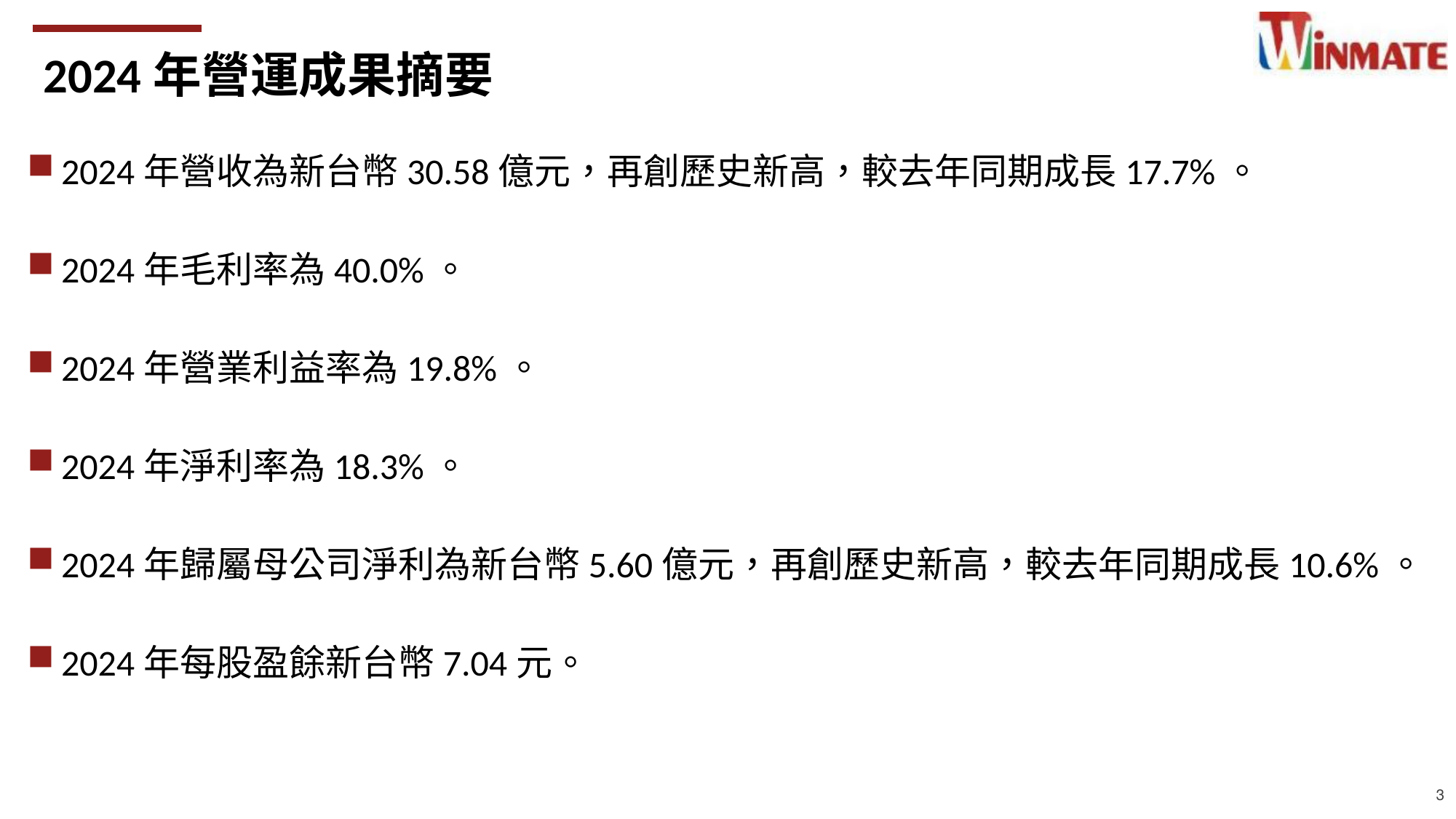

2024年營運成果摘要
2024年營收為新台幣30.58億元，再創歷史新高，較去年同期成長17.7%。
2024年毛利率為40.0%。
2024年營業利益率為19.8%。
2024年淨利率為18.3%。
2024年歸屬母公司淨利為新台幣5.60億元，再創歷史新高，較去年同期成長10.6%。
2024年每股盈餘新台幣7.04元。
3